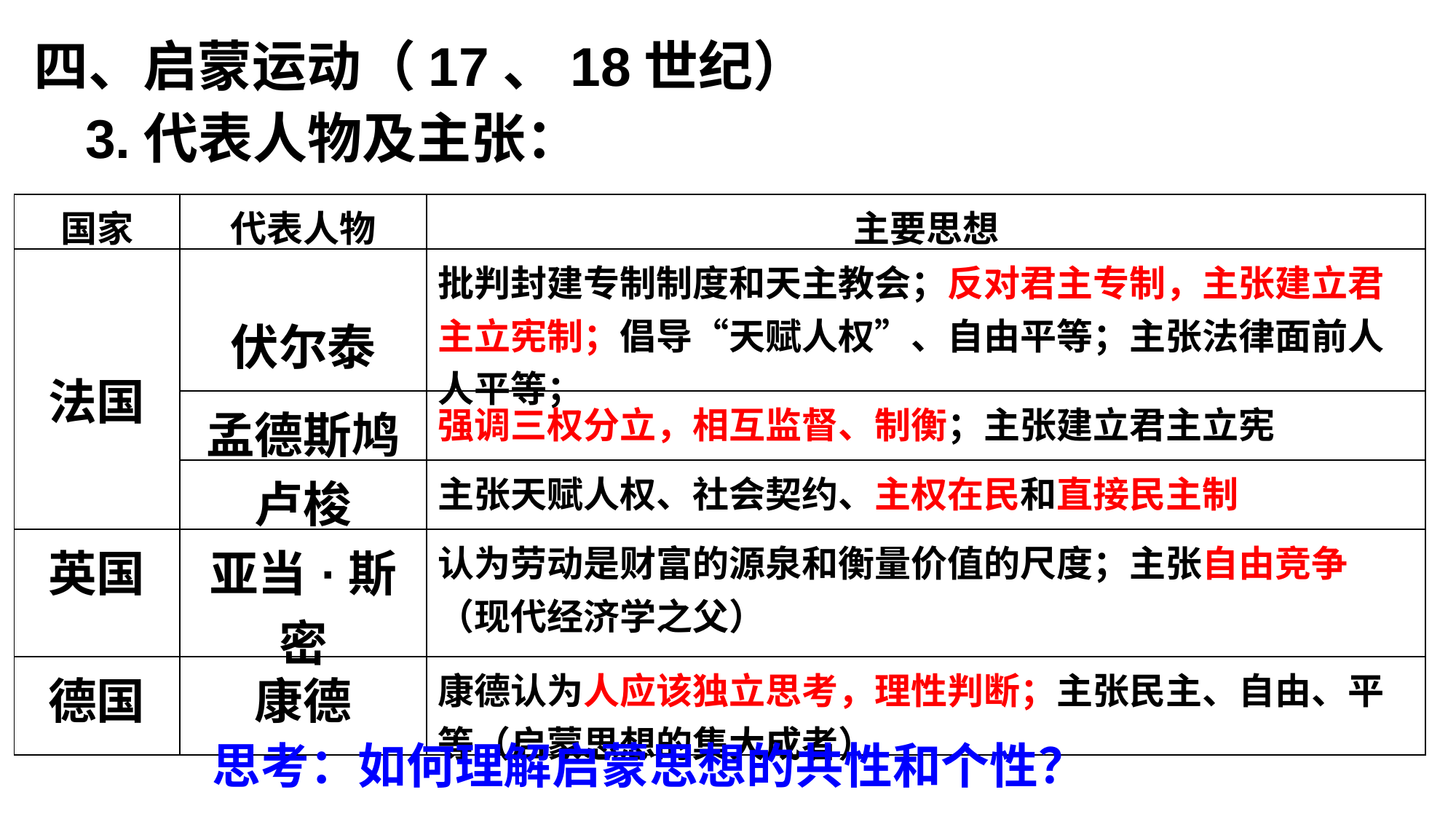

四、启蒙运动（17、18世纪）
3.代表人物及主张：
| 国家 | 代表人物 | 主要思想 |
| --- | --- | --- |
| 法国 | 伏尔泰 | 批判封建专制制度和天主教会；反对君主专制，主张建立君主立宪制；倡导“天赋人权”、自由平等；主张法律面前人人平等； |
|  | 孟德斯鸠 | 强调三权分立，相互监督、制衡；主张建立君主立宪 |
|  | 卢梭 | 主张天赋人权、社会契约、主权在民和直接民主制 |
| 英国 | 亚当·斯密 | 认为劳动是财富的源泉和衡量价值的尺度；主张自由竞争（现代经济学之父） |
| 德国 | 康德 | 康德认为人应该独立思考，理性判断；主张民主、自由、平等（启蒙思想的集大成者） |
思考：如何理解启蒙思想的共性和个性？